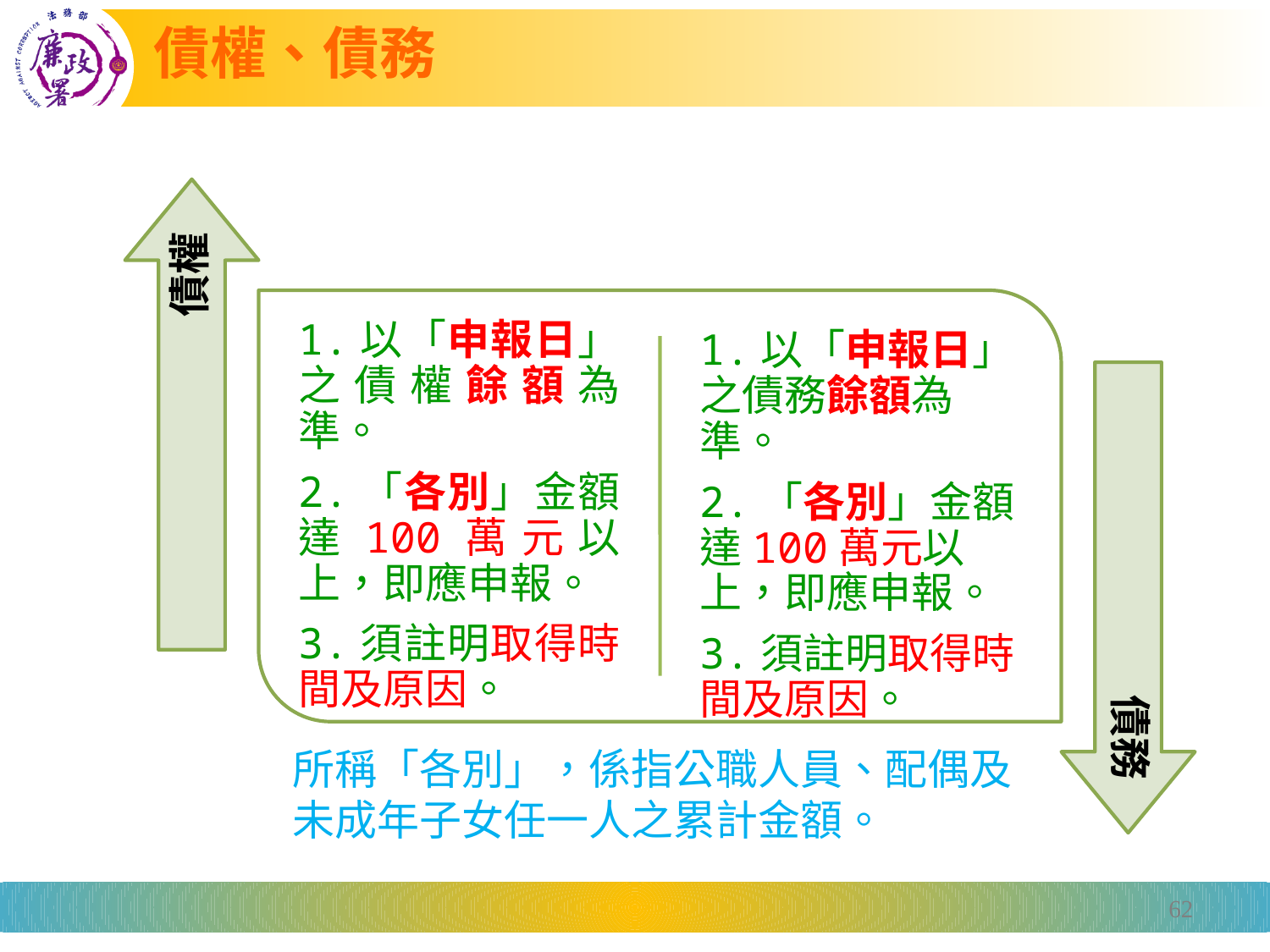

# 債權、債務
1.以「申報日」之債權餘額為準。
2.「各別」金額達100萬元以上，即應申報。
3.須註明取得時間及原因。
1.以「申報日」之債務餘額為準。
2.「各別」金額達100萬元以上，即應申報。
3.須註明取得時間及原因。
債權
債務
所稱「各別」，係指公職人員、配偶及未成年子女任一人之累計金額。
62